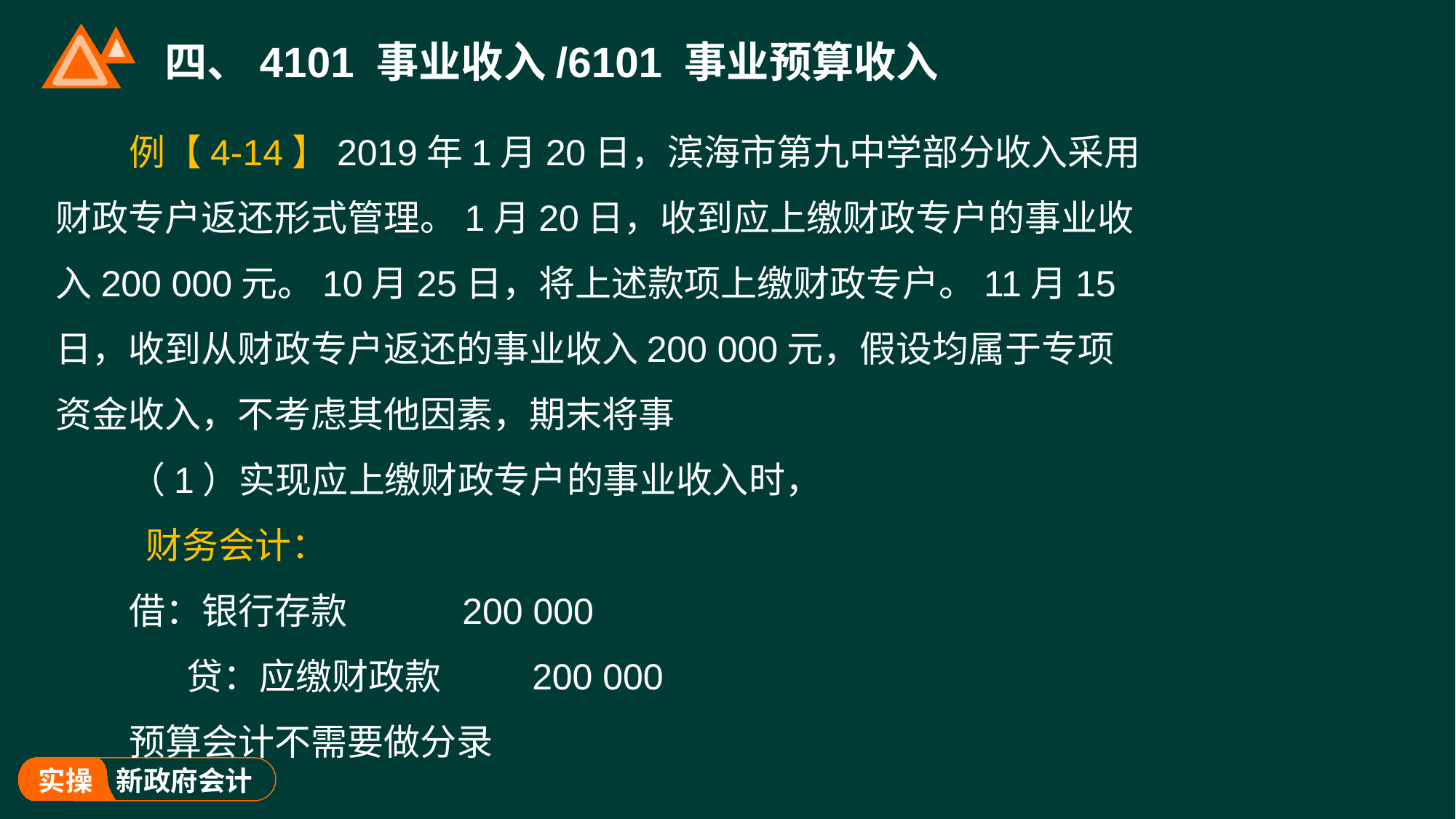

# 四、4101 事业收入/6101 事业预算收入
例【4-14】2019年1月20日，滨海市第九中学部分收入采用财政专户返还形式管理。1月20日，收到应上缴财政专户的事业收入200 000元。10月25日，将上述款项上缴财政专户。11月15日，收到从财政专户返还的事业收入200 000元，假设均属于专项资金收入，不考虑其他因素，期末将事
（1）实现应上缴财政专户的事业收入时，
 财务会计：
借：银行存款             200 000
      贷：应缴财政款          200 000
预算会计不需要做分录